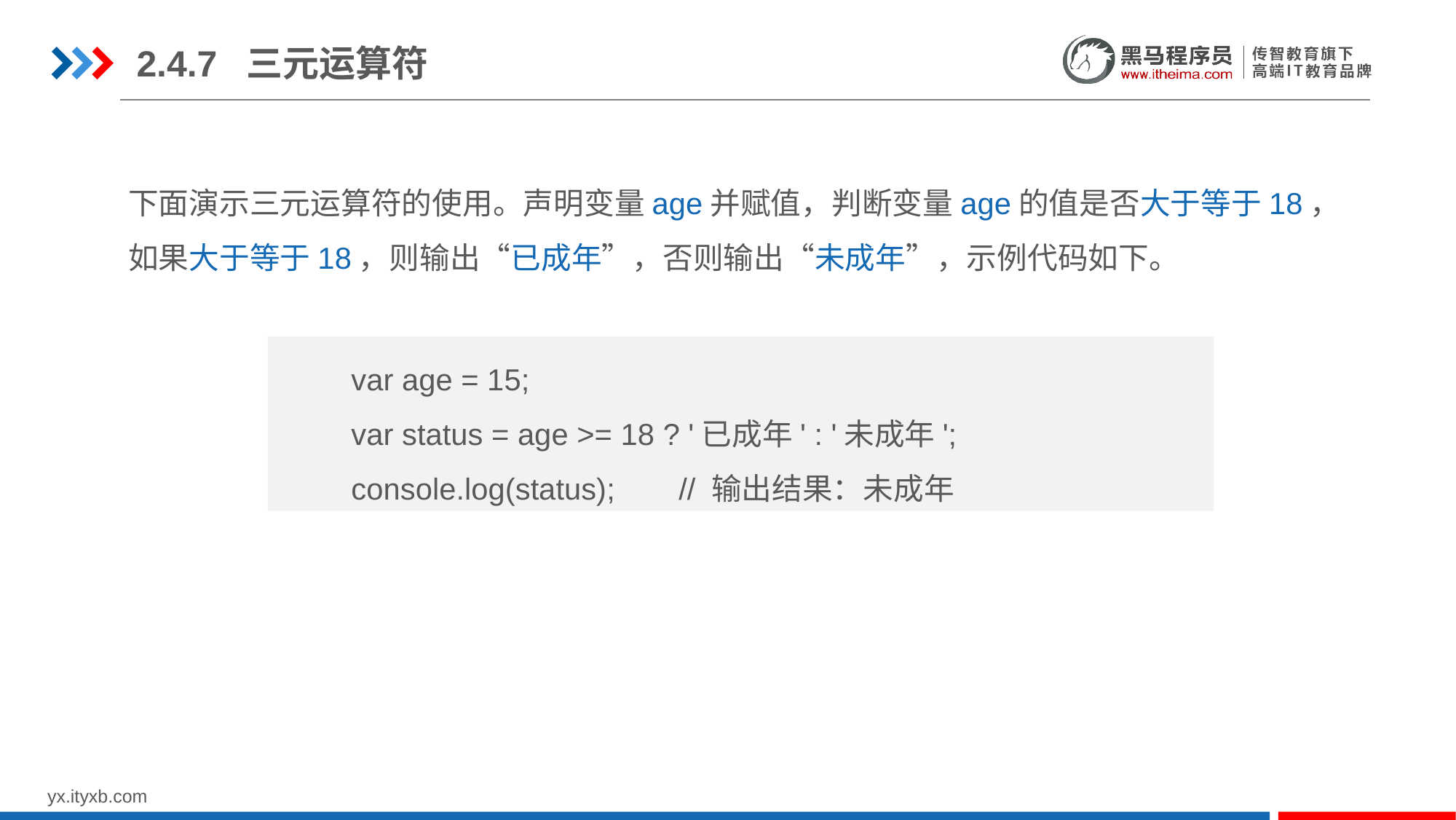

2.4.7  三元运算符
下面演示三元运算符的使用。声明变量age并赋值，判断变量age的值是否大于等于18，
如果大于等于18，则输出“已成年”，否则输出“未成年”，示例代码如下。

var age = 15;
var status = age >= 18 ? '已成年' : '未成年';
console.log(status); 	// 输出结果：未成年